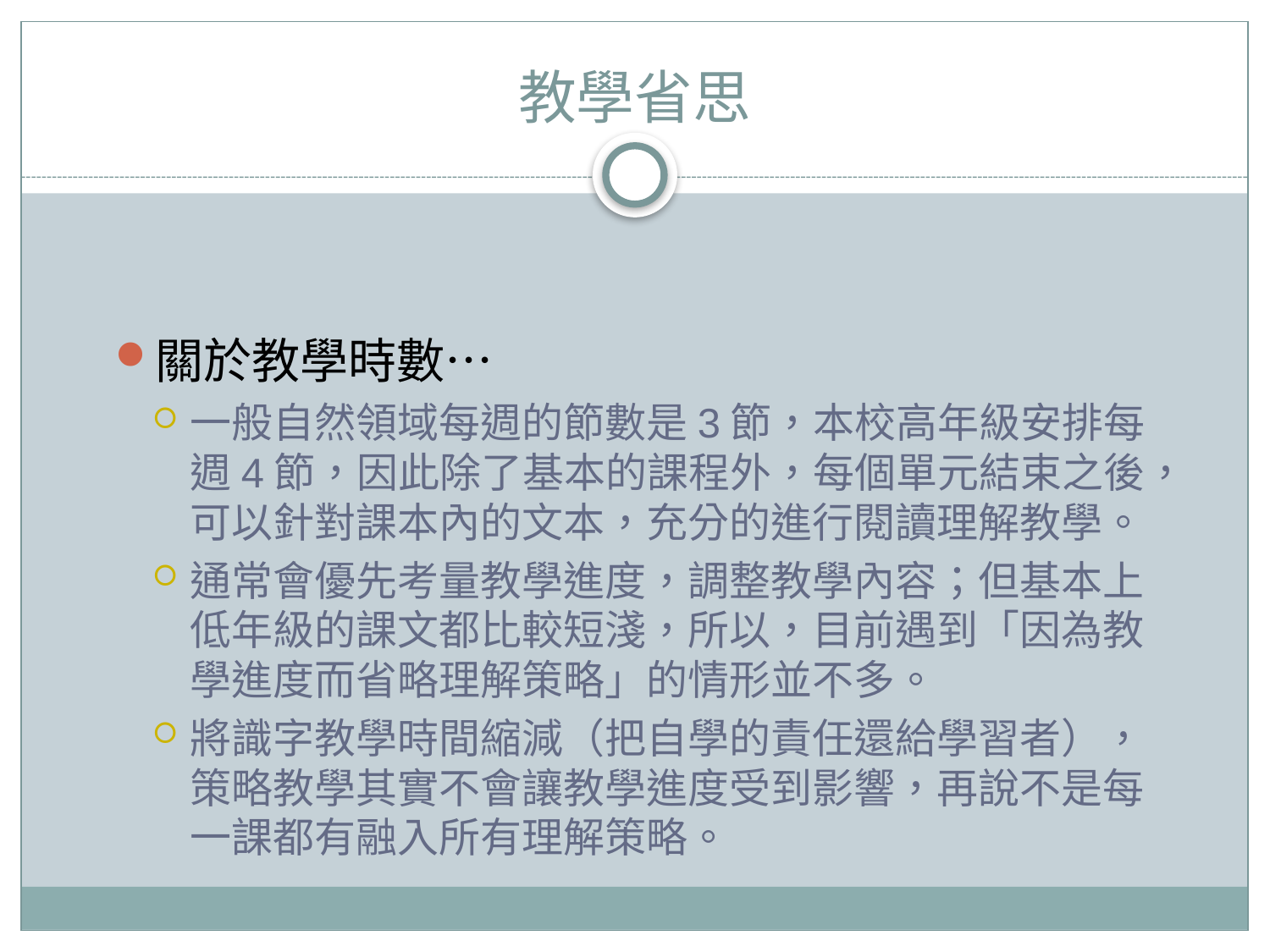

# 教學省思
關於教學時數…
一般自然領域每週的節數是3節，本校高年級安排每週4節，因此除了基本的課程外，每個單元結束之後，可以針對課本內的文本，充分的進行閱讀理解教學。
通常會優先考量教學進度，調整教學內容；但基本上低年級的課文都比較短淺，所以，目前遇到「因為教學進度而省略理解策略」的情形並不多。
將識字教學時間縮減（把自學的責任還給學習者），策略教學其實不會讓教學進度受到影響，再說不是每一課都有融入所有理解策略。